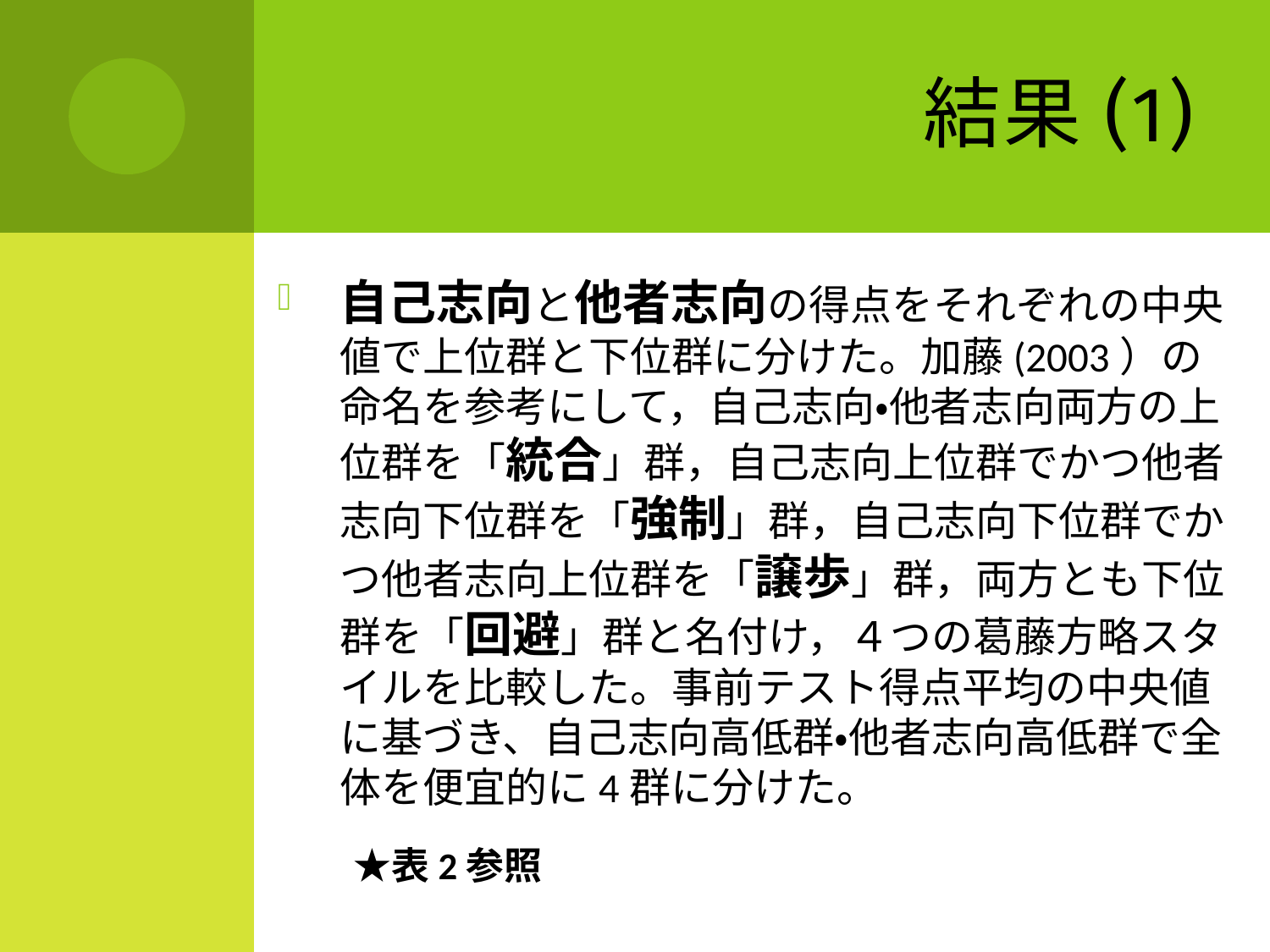

# 結果(1)
自己志向と他者志向の得点をそれぞれの中央値で上位群と下位群に分けた。加藤(2003）の命名を参考にして，自己志向・他者志向両方の上位群を「統合」群，自己志向上位群でかつ他者志向下位群を「強制」群，自己志向下位群でかつ他者志向上位群を「譲歩」群，両方とも下位群を「回避」群と名付け，４つの葛藤方略スタイルを比較した。事前テスト得点平均の中央値に基づき、自己志向高低群・他者志向高低群で全体を便宜的に4群に分けた。
　　★表2参照